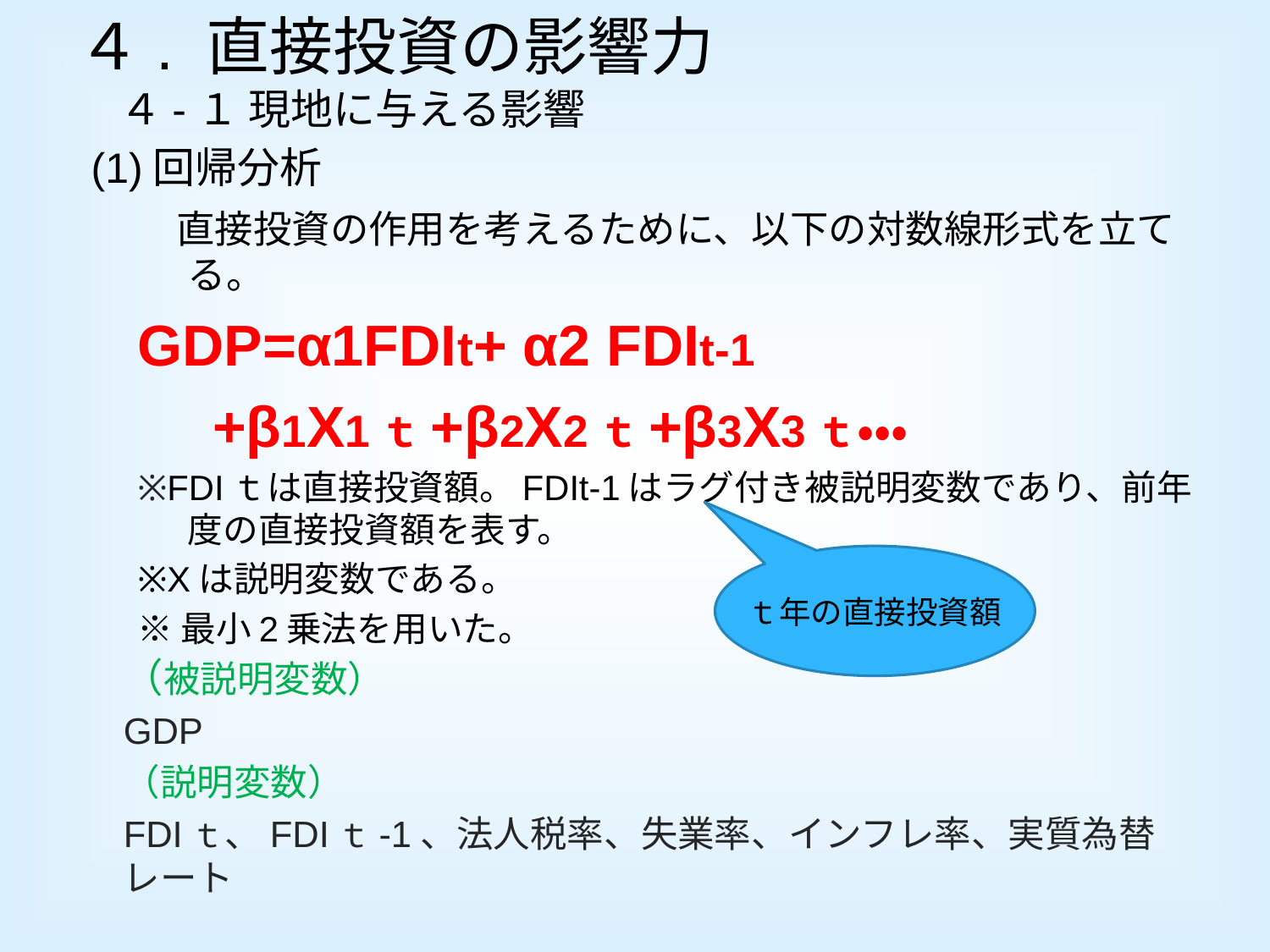

４. 直接投資の影響力
　４-１ 現地に与える影響
 (1)回帰分析
　直接投資の作用を考えるために、以下の対数線形式を立てる。
GDP=α1FDIt+ α2 FDIt-1
      +β1X1ｔ+β2X2ｔ+β3X3ｔ・・・
※FDIｔは直接投資額。FDIt-1はラグ付き被説明変数であり、前年度の直接投資額を表す。
※Xは説明変数である。
※最小2乗法を用いた。

ｔ年の直接投資額
（被説明変数）
GDP
（説明変数）
FDIｔ、FDIｔ-1、法人税率、失業率、インフレ率、実質為替レート